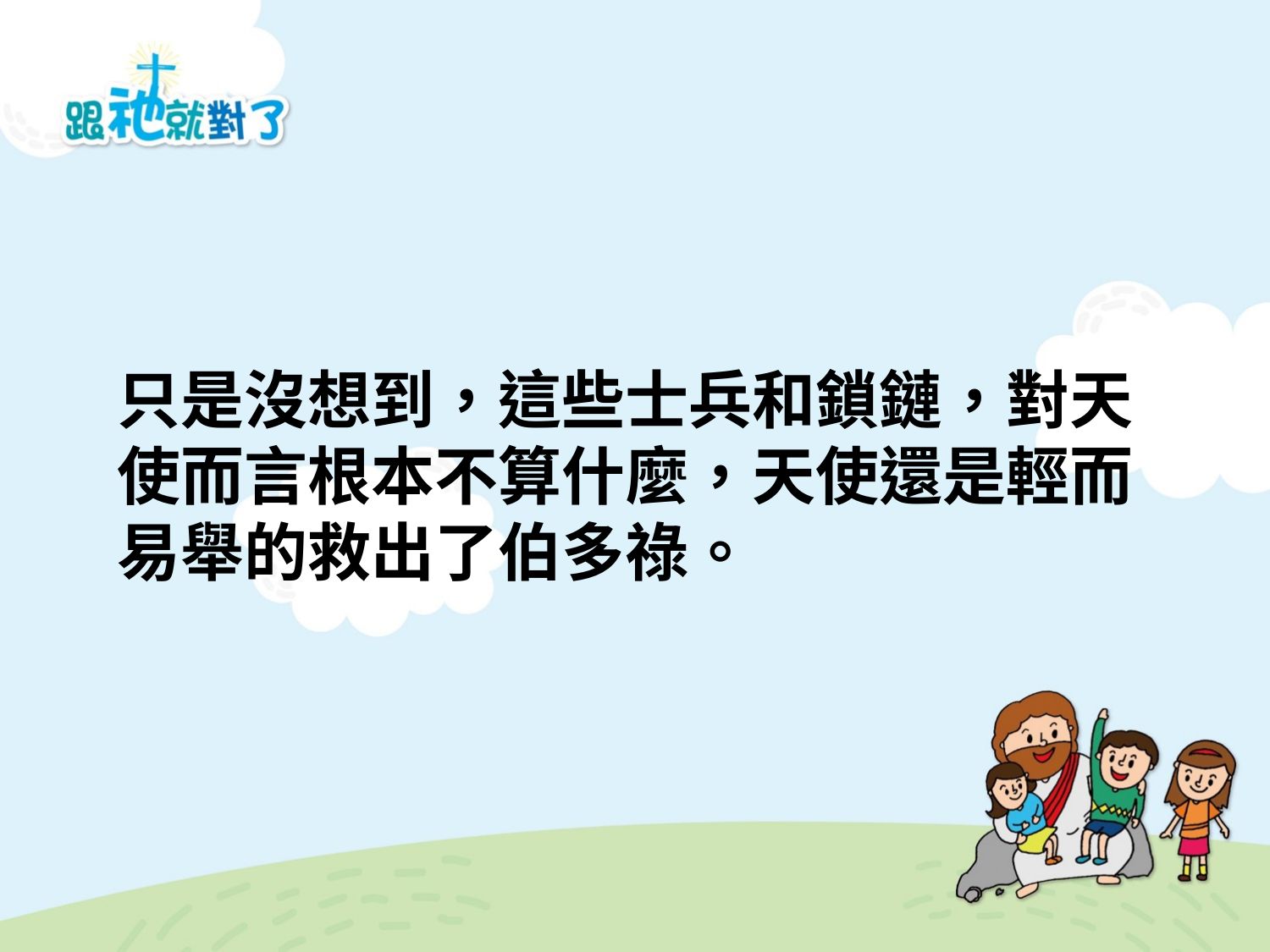

只是沒想到，這些士兵和鎖鏈，對天使而言根本不算什麼，天使還是輕而易舉的救出了伯多祿。